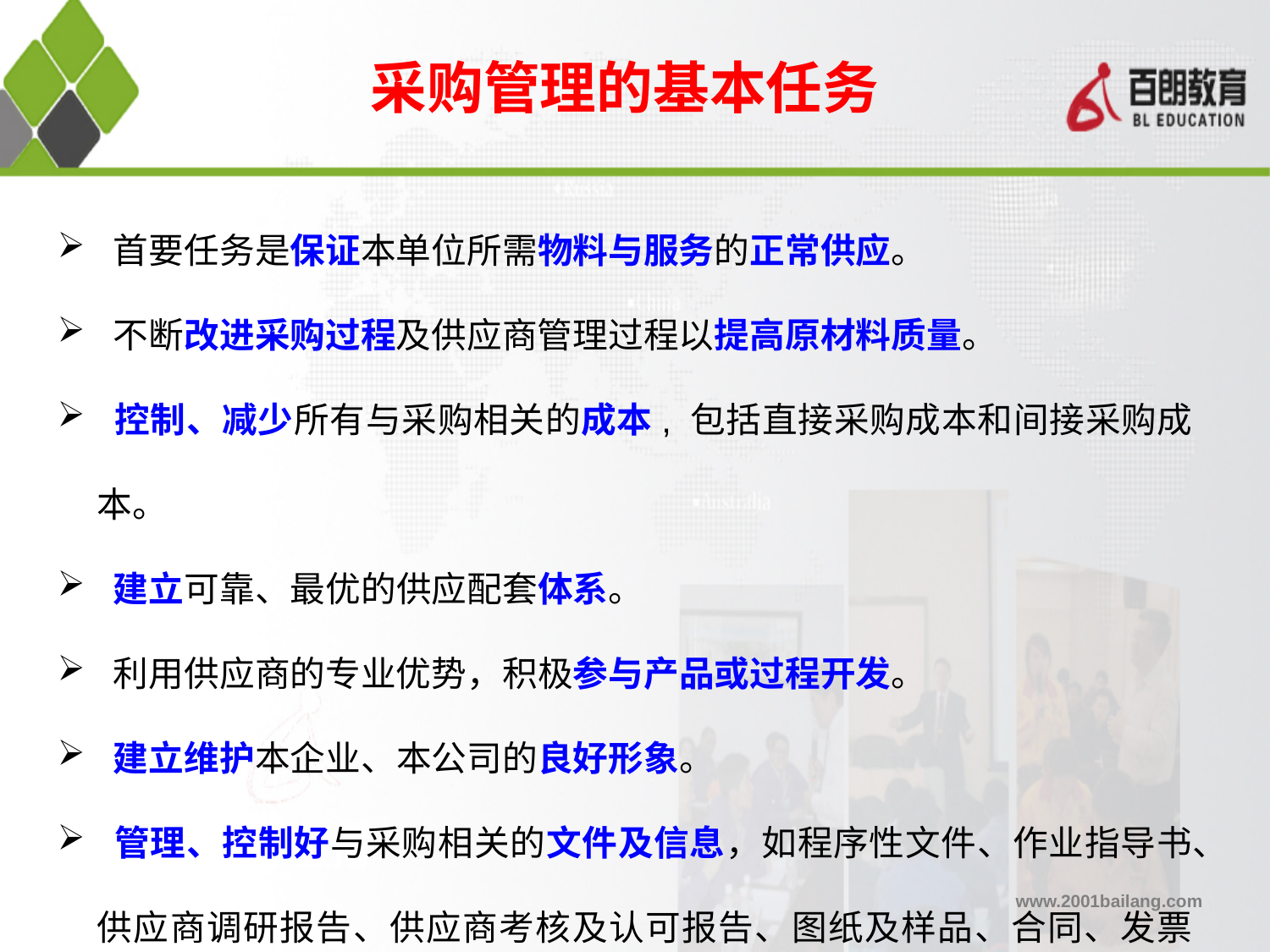

采购管理的基本任务
 首要任务是保证本单位所需物料与服务的正常供应。
 不断改进采购过程及供应商管理过程以提高原材料质量。
 控制、减少所有与采购相关的成本, 包括直接采购成本和间接采购成本。
 建立可靠、最优的供应配套体系。
 利用供应商的专业优势，积极参与产品或过程开发。
 建立维护本企业、本公司的良好形象。
 管理、控制好与采购相关的文件及信息，如程序性文件、作业指导书、供应商调研报告、供应商考核及认可报告、图纸及样品、合同、发票等。